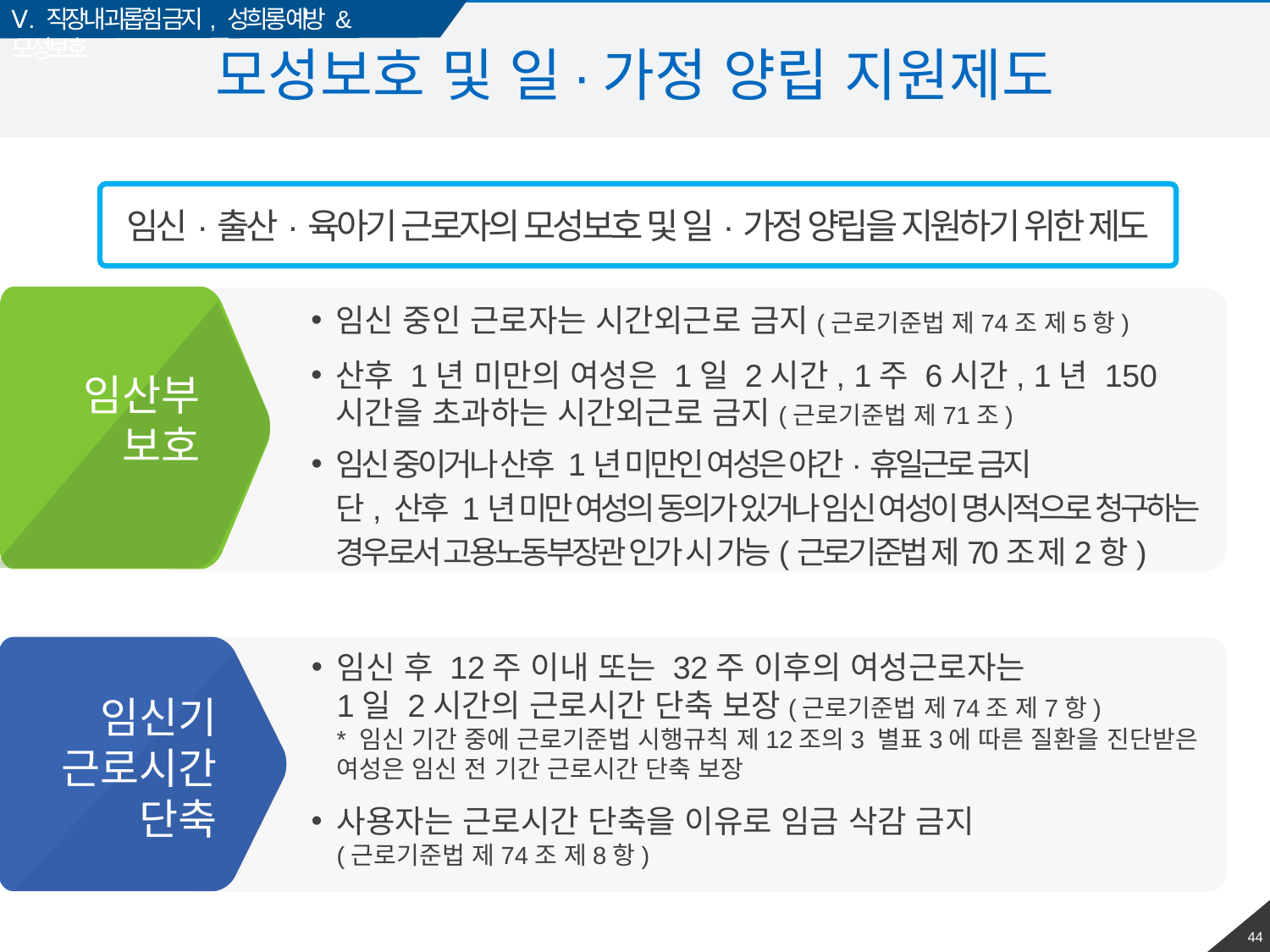

Ⅴ.  직장내 괴롭힘 금지,  성희롱 예방 & 모성보호

# 모성보호 및 일·가정 양립 지원제도

임신·출산·육아기 근로자의 모성보호 및 일·가정 양립을 지원하기 위한 제도

임신 중인 근로자는 시간외근로 금지(근로기준법 제74조 제5항)

산후 1년 미만의 여성은 1일 2시간, 1주 6시간, 1년 150시간을 초과하는 시간외근로 금지(근로기준법 제71조)
임산부
보호
임신 중이거나 산후 1년 미만인 여성은 야간·휴일근로 금지
단, 산후 1년 미만 여성의 동의가 있거나 임신 여성이 명시적으로 청구하는 경우로서 고용노동부장관 인가 시 가능(근로기준법 제70조 제2항)

임신기 근로시간 단축
임신 후 12주 이내 또는 32주 이후의 여성근로자는
1일 2시간의 근로시간 단축 보장(근로기준법 제74조 제7항)
* 임신 기간 중에 근로기준법 시행규칙 제12조의3 별표3에 따른 질환을 진단받은 여성은 임신 전 기간 근로시간 단축 보장
사용자는 근로시간 단축을 이유로 임금 삭감 금지
(근로기준법 제74조 제8항)

44